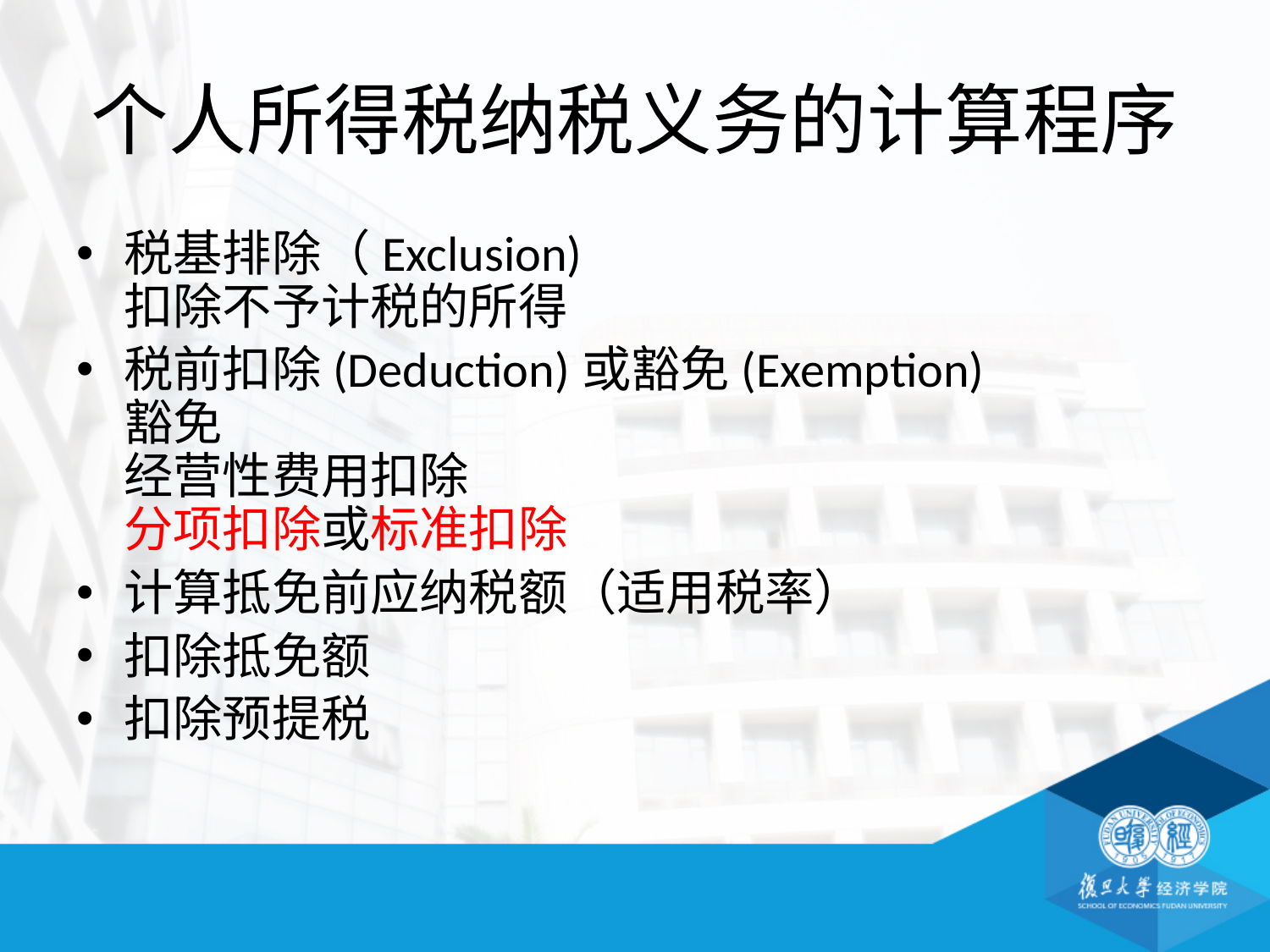

# 个人所得税纳税义务的计算程序
税基排除（Exclusion)
扣除不予计税的所得
税前扣除(Deduction)或豁免(Exemption)
豁免
经营性费用扣除
分项扣除或标准扣除
计算抵免前应纳税额（适用税率）
扣除抵免额
扣除预提税